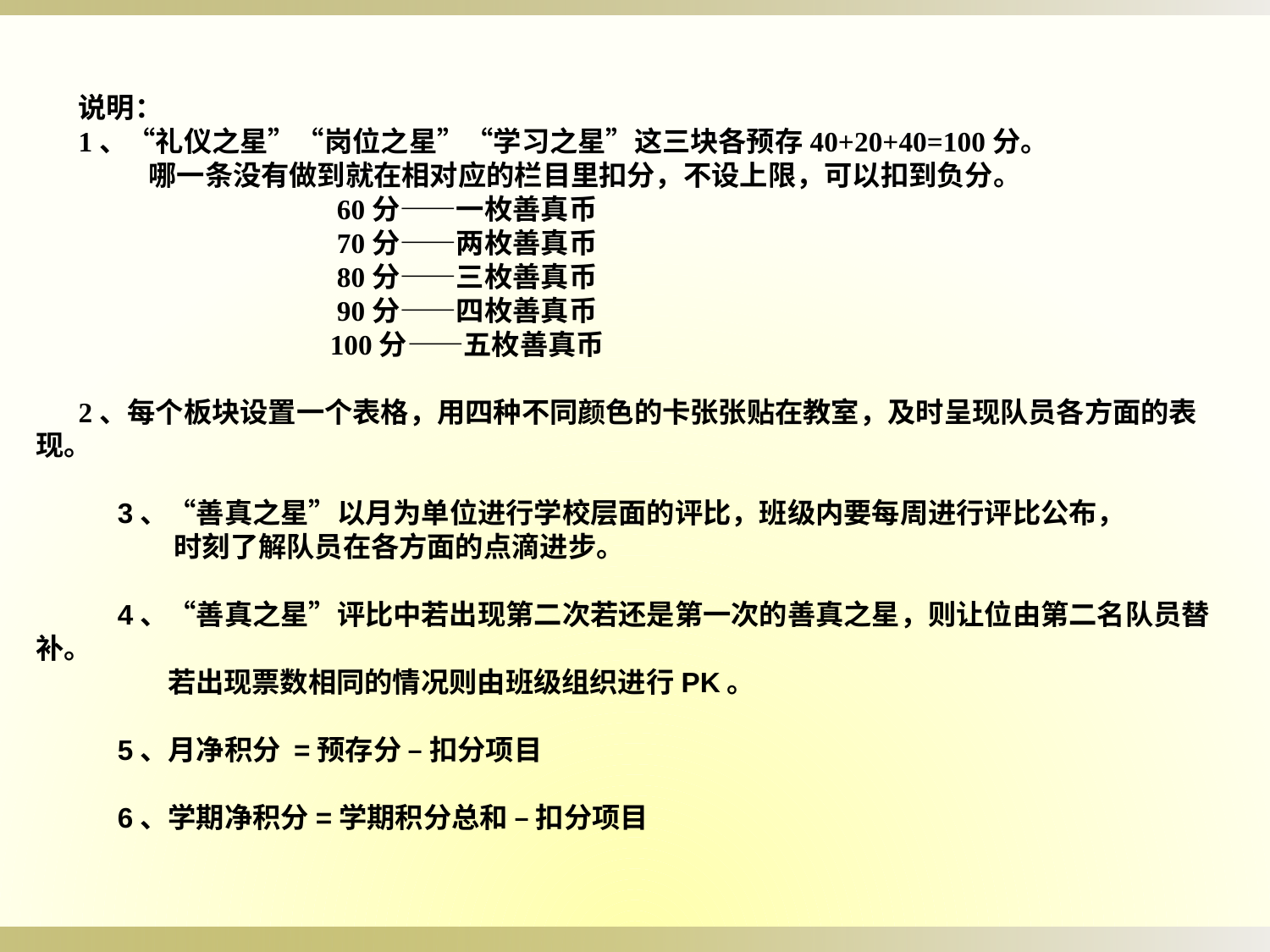

说明：
1、“礼仪之星”“岗位之星”“学习之星”这三块各预存40+20+40=100分。
          哪一条没有做到就在相对应的栏目里扣分，不设上限，可以扣到负分。
                                     60分——一枚善真币
                                     70分——两枚善真币
                                     80分——三枚善真币
                                     90分——四枚善真币
                                    100分——五枚善真币

2、每个板块设置一个表格，用四种不同颜色的卡张张贴在教室，及时呈现队员各方面的表现。

     3、“善真之星”以月为单位进行学校层面的评比，班级内要每周进行评比公布，
              时刻了解队员在各方面的点滴进步。

     4、“善真之星”评比中若出现第二次若还是第一次的善真之星，则让位由第二名队员替补。
             若出现票数相同的情况则由班级组织进行PK。

     5、月净积分 =预存分 – 扣分项目

     6、学期净积分=学期积分总和 – 扣分项目